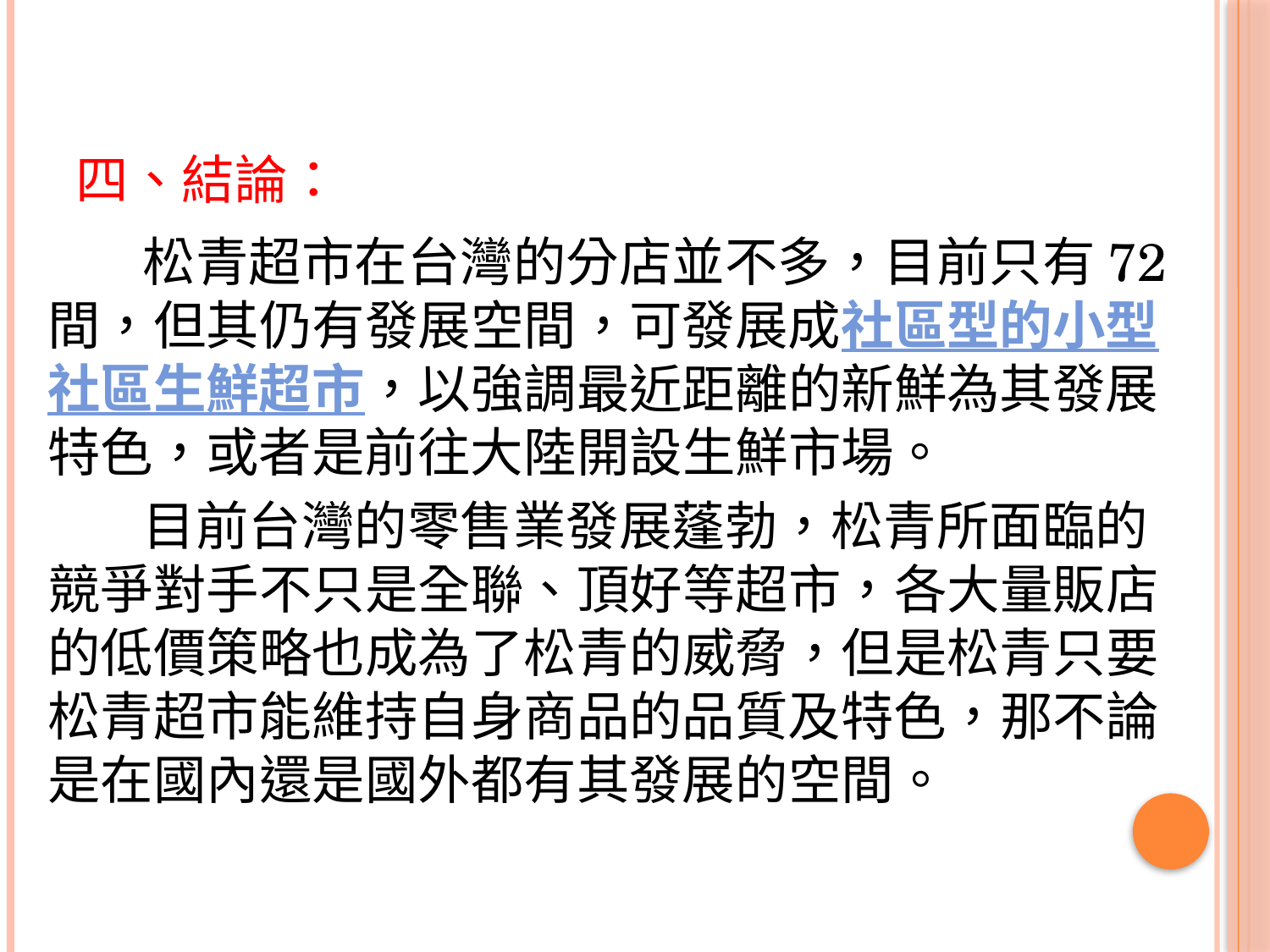

# 四、結論：
       松青超市在台灣的分店並不多，目前只有72間，但其仍有發展空間，可發展成社區型的小型社區生鮮超市，以強調最近距離的新鮮為其發展特色，或者是前往大陸開設生鮮市場。
       目前台灣的零售業發展蓬勃，松青所面臨的競爭對手不只是全聯、頂好等超市，各大量販店的低價策略也成為了松青的威脅，但是松青只要松青超市能維持自身商品的品質及特色，那不論是在國內還是國外都有其發展的空間。